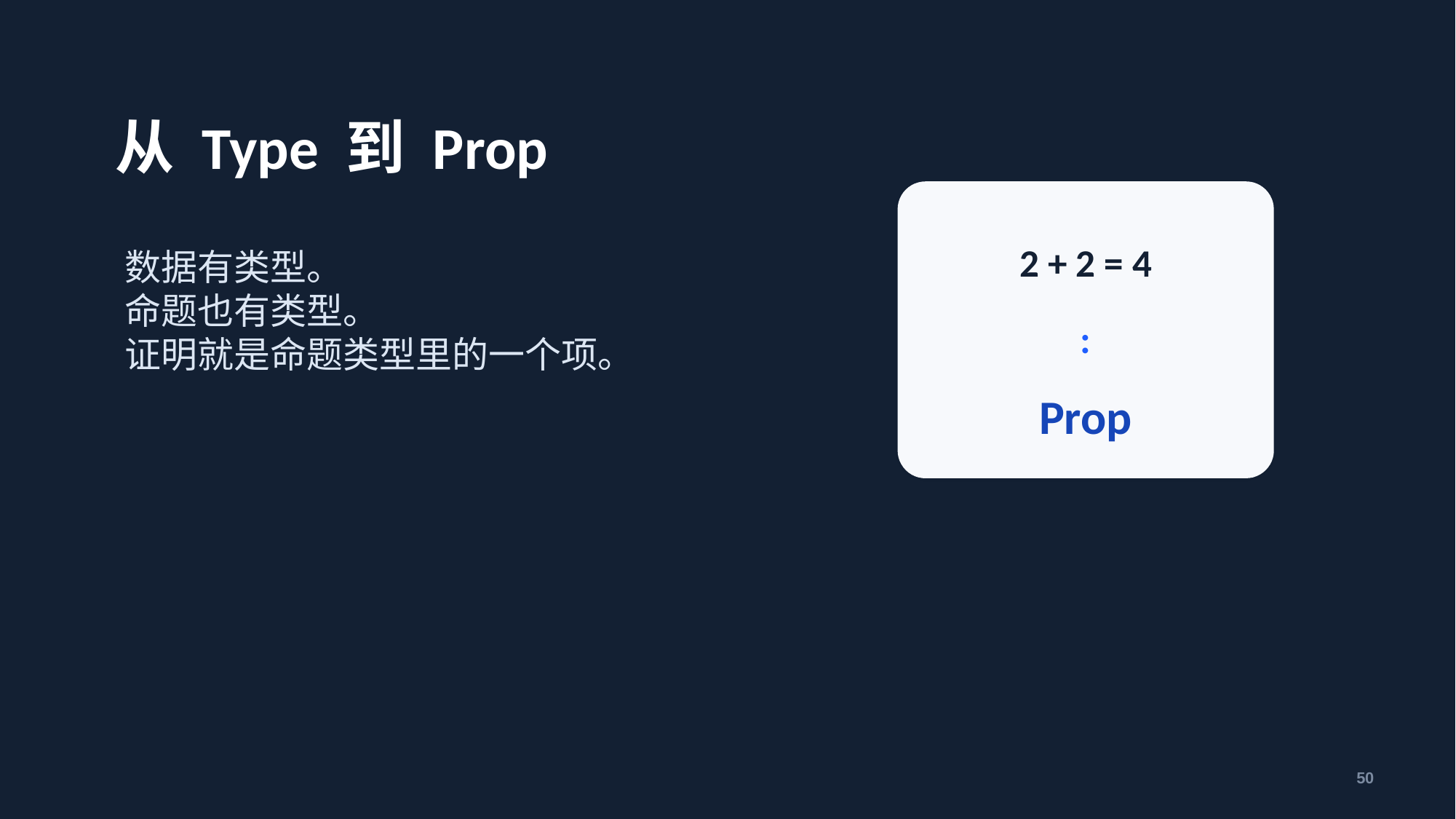

从 Type 到 Prop

2 + 2 = 4
数据有类型。
命题也有类型。
证明就是命题类型里的一个项。
:
Prop
50